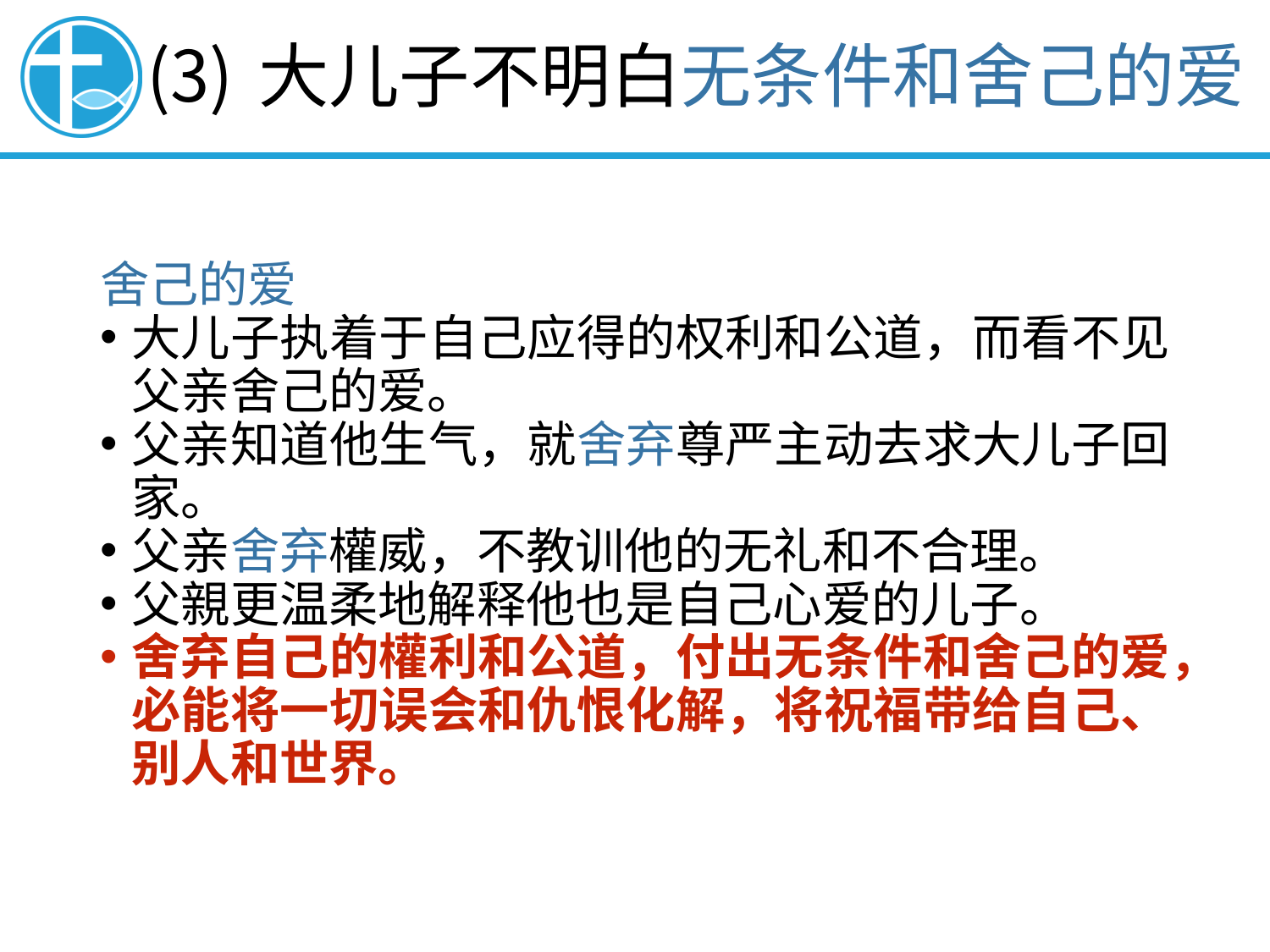

# 大儿子不明白无条件和舍己的爱
舍己的爱
大儿子执着于自己应得的权利和公道，而看不见父亲舍己的爱。
父亲知道他生气，就舍弃尊严主动去求大儿子回家。
父亲舍弃權威，不教训他的无礼和不合理。
父親更温柔地解释他也是自己心爱的儿子。
舍弃自己的權利和公道，付出无条件和舍己的爱，必能将一切误会和仇恨化解，将祝福带给自己、别人和世界。